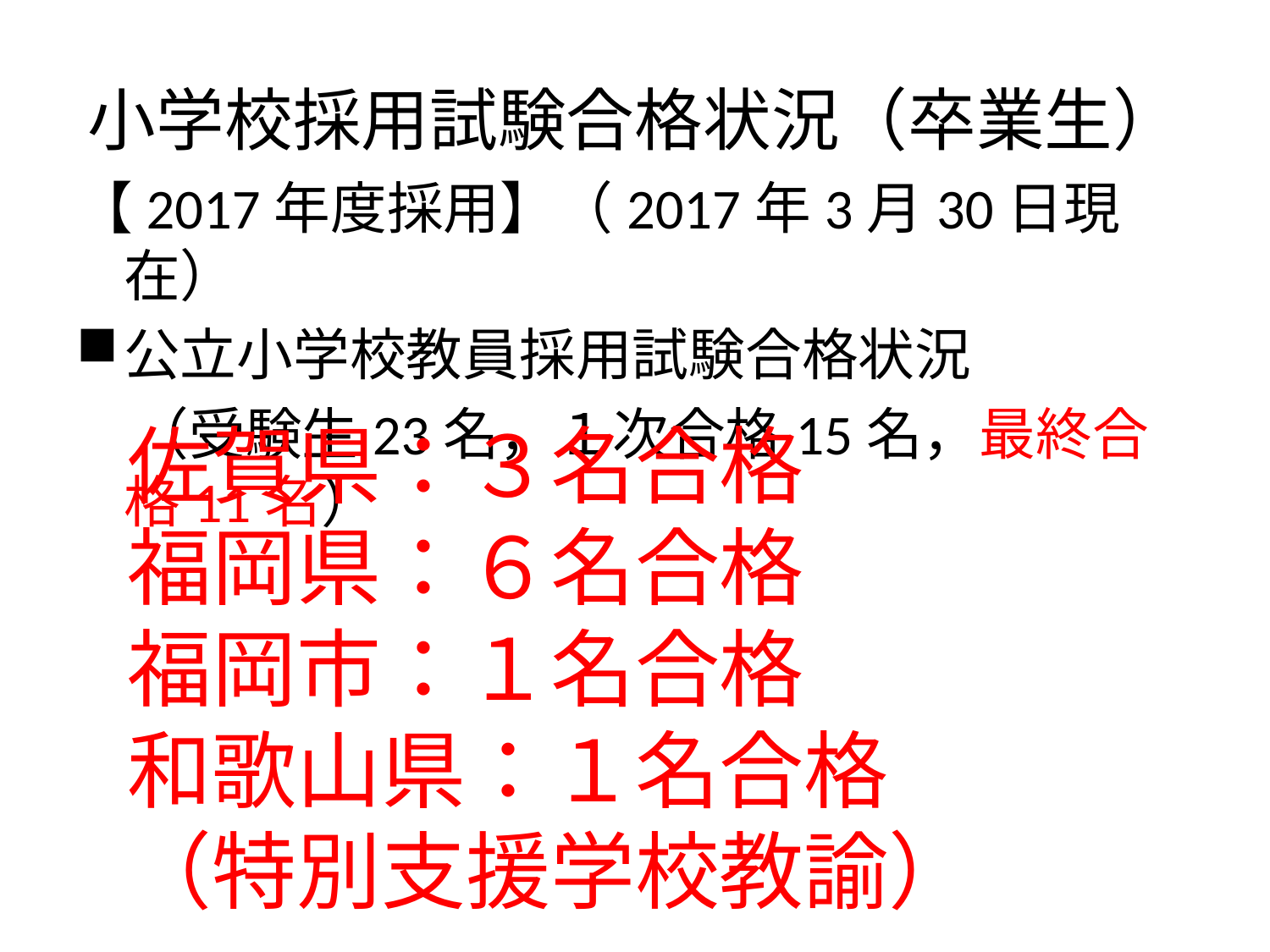

# 小学校採用試験合格状況（卒業生）
【2017年度採用】（2017年3月30日現在）
公立小学校教員採用試験合格状況
　（受験生23名，１次合格15名，最終合格11名）

佐賀県：３名合格
福岡県：６名合格
福岡市：１名合格
和歌山県：１名合格
（特別支援学校教諭）